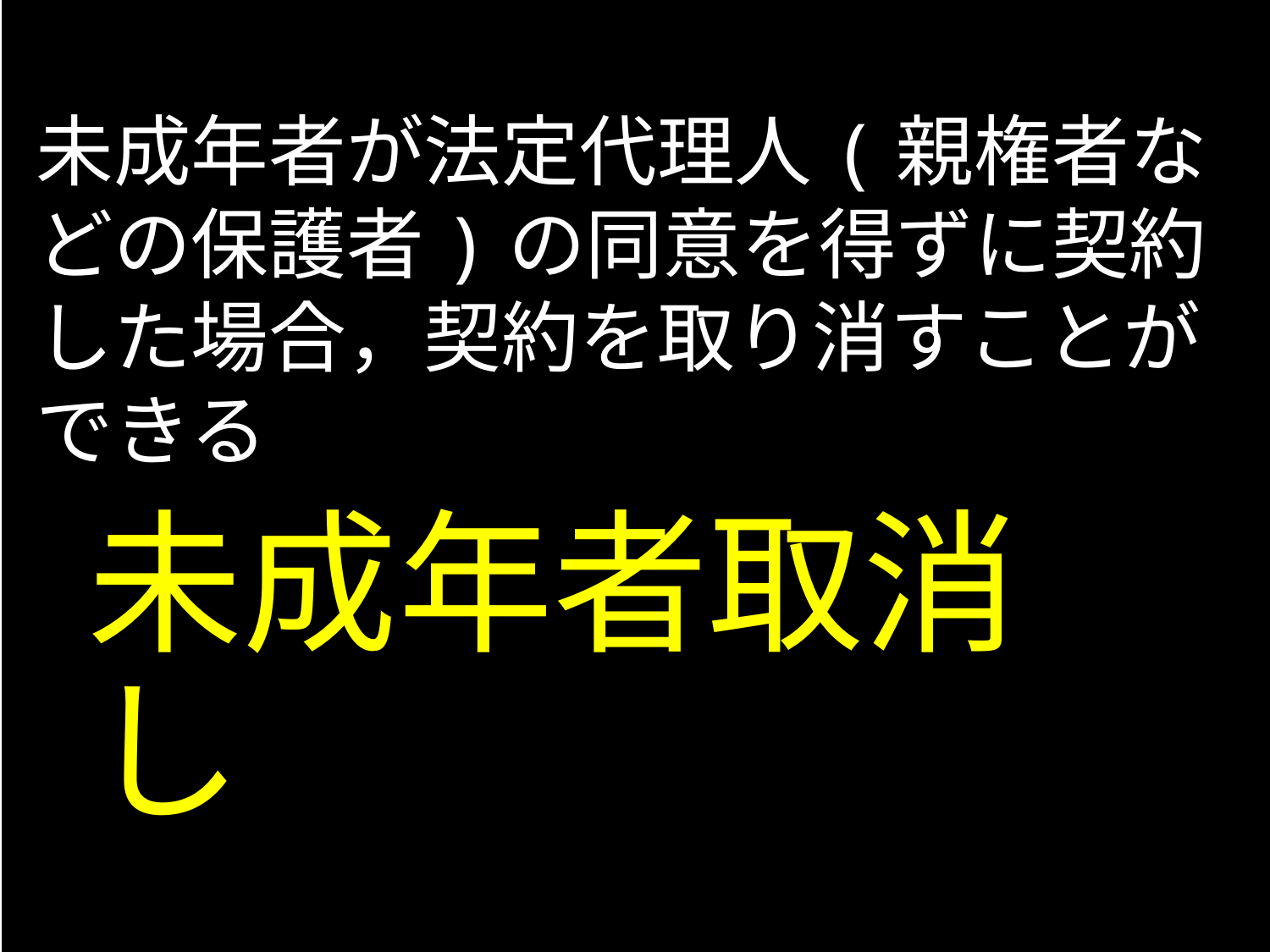

未成年者が法定代理人(親権者などの保護者)の同意を得ずに契約した場合，契約を取り消すことができる

未成年者取消し

未○○○○○し